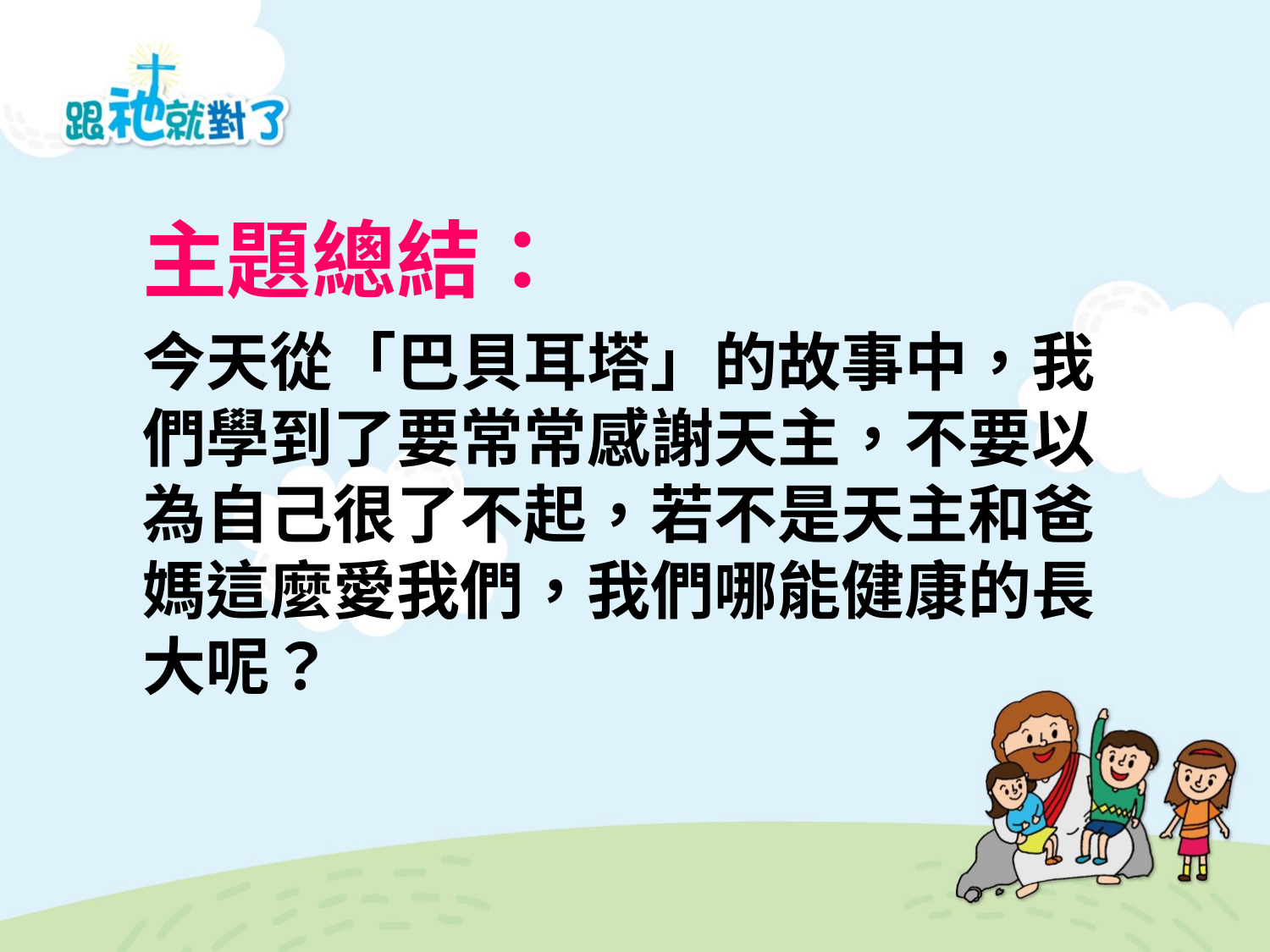

主題總結：
今天從「巴貝耳塔」的故事中，我們學到了要常常感謝天主，不要以為自己很了不起，若不是天主和爸媽這麼愛我們，我們哪能健康的長大呢？